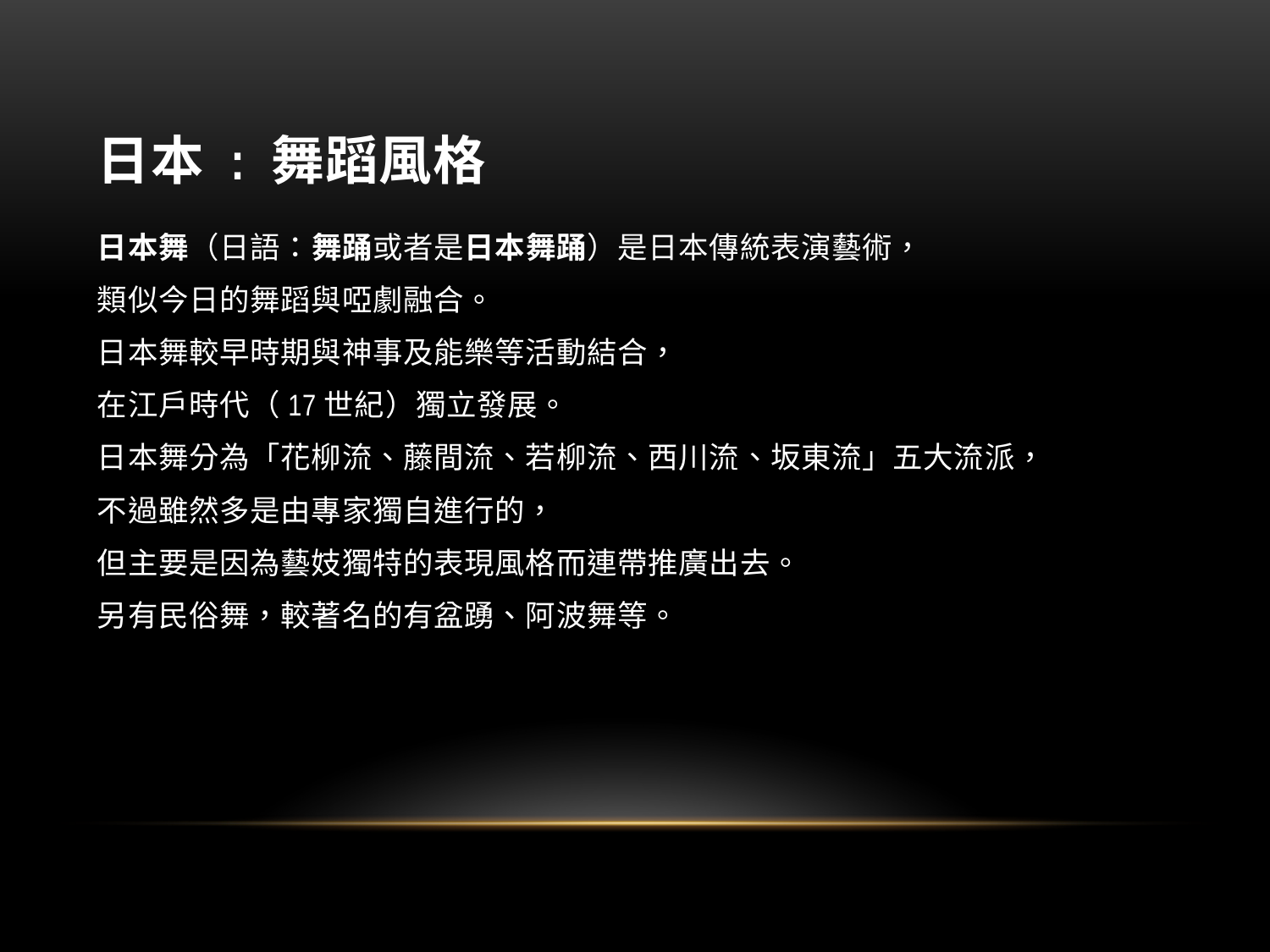

# 日本 : 舞蹈風格
日本舞（日語：舞踊或者是日本舞踊）是日本傳統表演藝術，
類似今日的舞蹈與啞劇融合。
日本舞較早時期與神事及能樂等活動結合，
在江戶時代（17世紀）獨立發展。
日本舞分為「花柳流、藤間流、若柳流、西川流、坂東流」五大流派，
不過雖然多是由專家獨自進行的，
但主要是因為藝妓獨特的表現風格而連帶推廣出去。
另有民俗舞，較著名的有盆踴、阿波舞等。